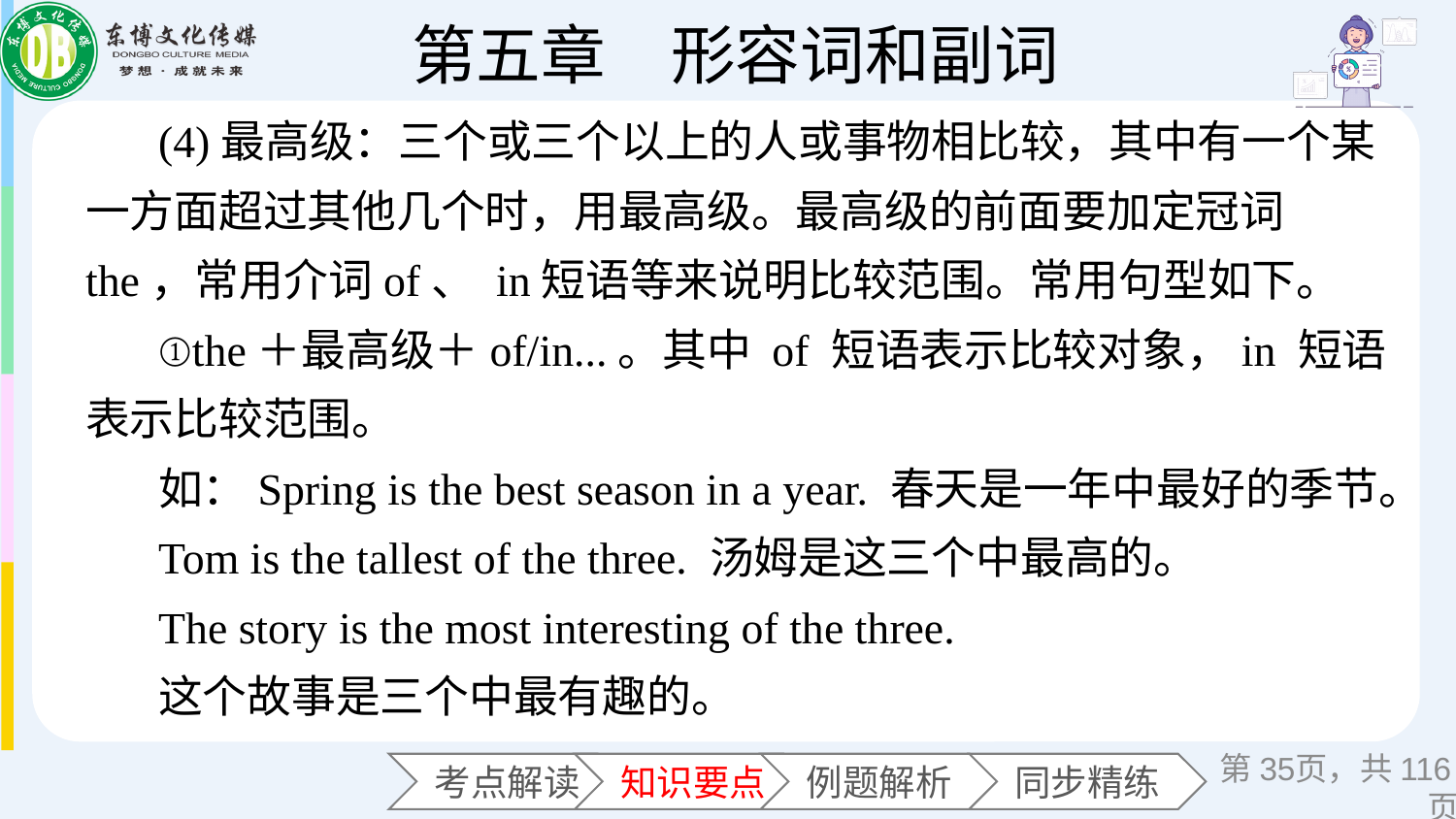

(4)最高级：三个或三个以上的人或事物相比较，其中有一个某一方面超过其他几个时，用最高级。最高级的前面要加定冠词the，常用介词of、 in短语等来说明比较范围。常用句型如下。
①the＋最高级＋of/in...。其中 of 短语表示比较对象，in 短语表示比较范围。
如：Spring is the best season in a year. 春天是一年中最好的季节。
Tom is the tallest of the three. 汤姆是这三个中最高的。
The story is the most interesting of the three.
这个故事是三个中最有趣的。
第35页，共116页